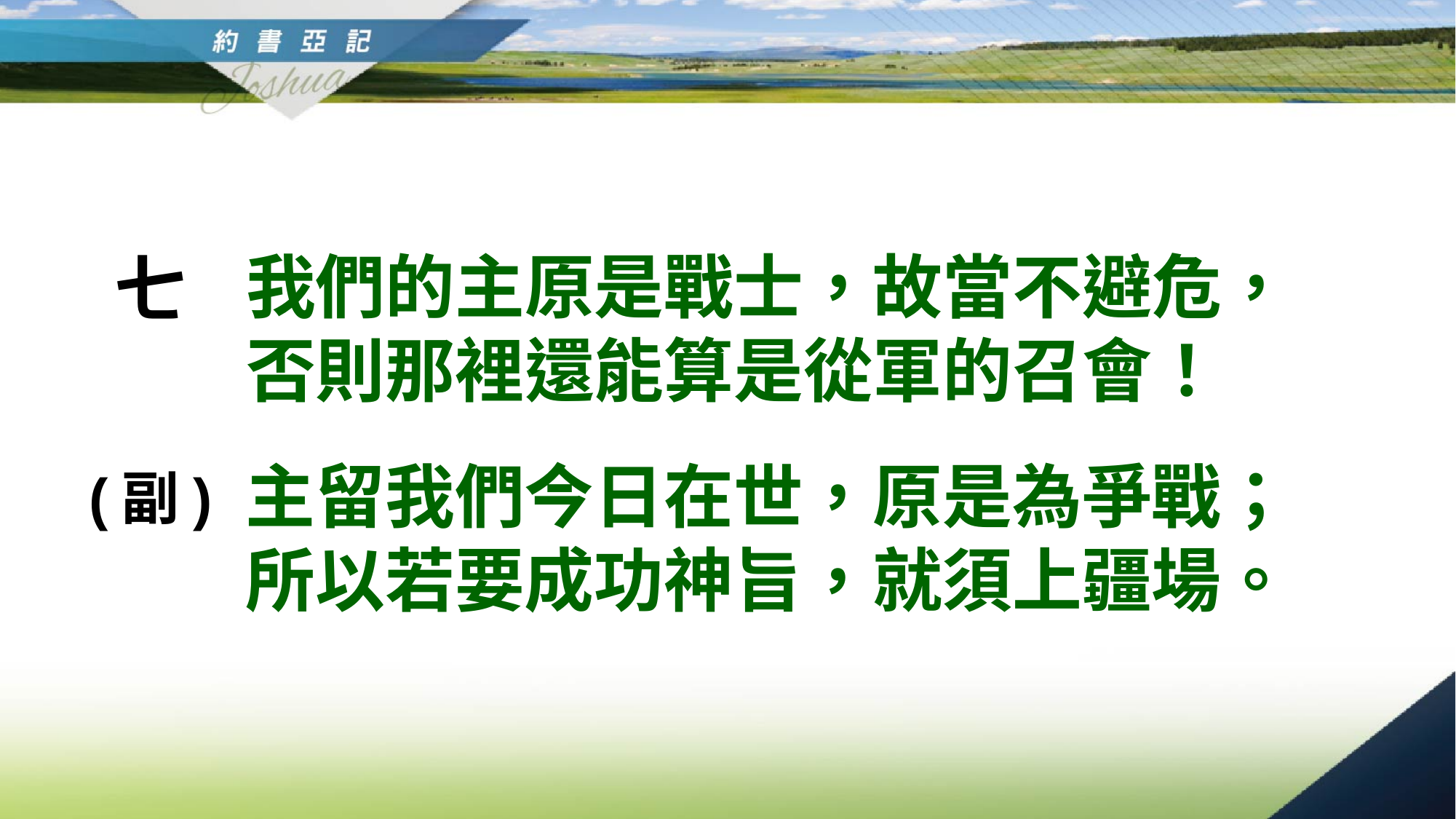

七
我們的主原是戰士，故當不避危，
否則那裡還能算是從軍的召會！
主留我們今日在世，原是為爭戰；
所以若要成功神旨，就須上疆場。
(副)